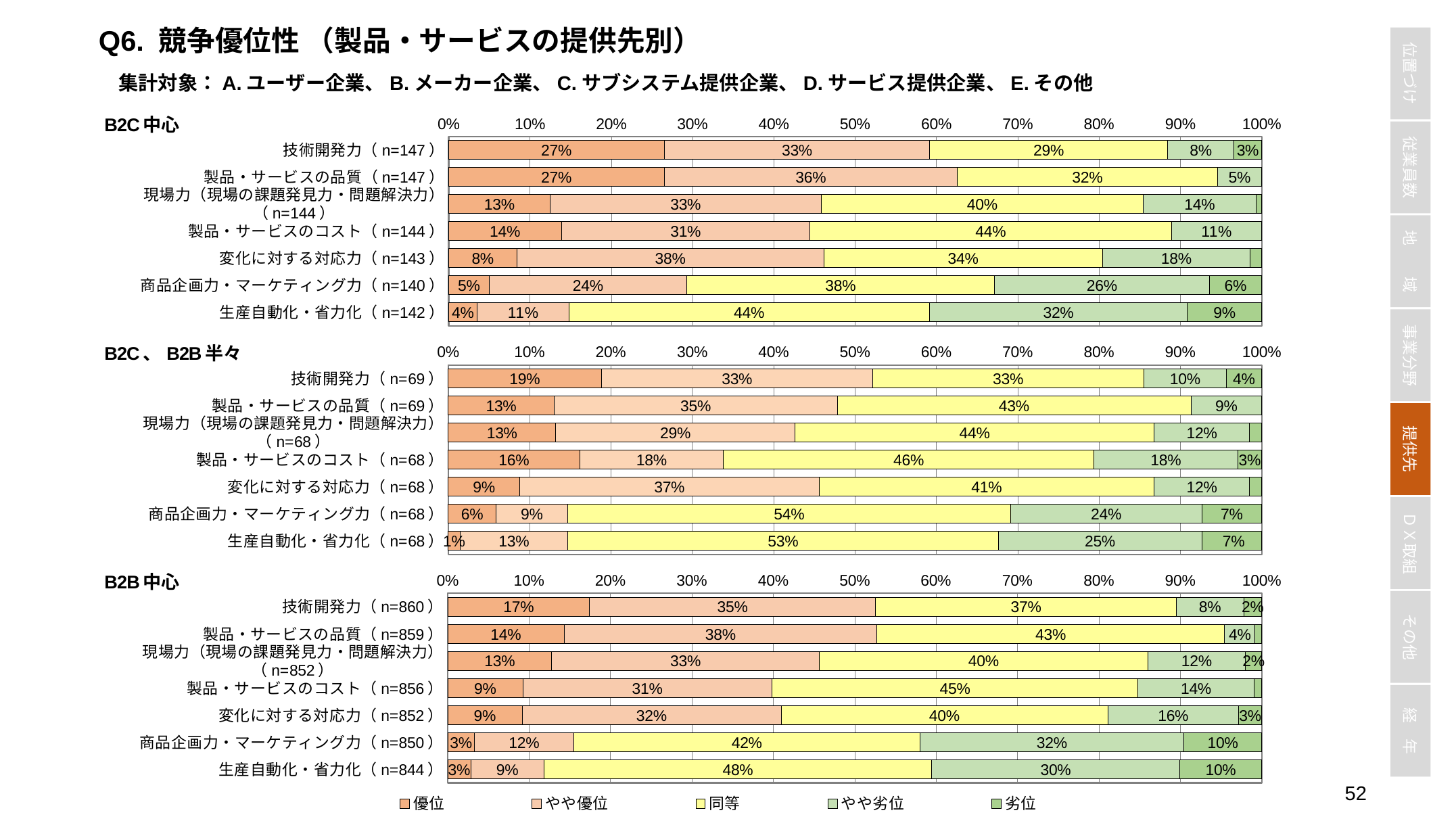

Q6. 競争優位性 （製品・サービスの提供先別）
集計対象：A.ユーザー企業、B.メーカー企業、C.サブシステム提供企業、D.サービス提供企業、E.その他

### Chart

| Category | 優位 | やや優位 | 同等 | やや劣位 | 劣位 |
|---|---|---|---|---|---|
| 技術開発力（n=147） | 0.2653061224489796 | 0.32653061224489793 | 0.2925170068027211 | 0.08163265306122448 | 0.034013605442176874 |
| 製品・サービスの品質（n=147） | 0.2653061224489796 | 0.36054421768707484 | 0.3197278911564626 | 0.05442176870748299 | 0.0 |
| 現場力（現場の課題発見力・問題解決力）（n=144） | 0.125 | 0.3333333333333333 | 0.3958333333333333 | 0.1388888888888889 | 0.006944444444444444 |
| 製品・サービスのコスト（n=144） | 0.1388888888888889 | 0.3055555555555556 | 0.4444444444444444 | 0.1111111111111111 | 0.0 |
| 変化に対する対応力（n=143） | 0.08391608391608392 | 0.3776223776223776 | 0.34265734265734266 | 0.18181818181818182 | 0.013986013986013986 |
| 商品企画力・マーケティング力（n=140） | 0.05 | 0.24285714285714285 | 0.37857142857142856 | 0.2642857142857143 | 0.06428571428571428 |
| 生産自動化・省力化（n=142） | 0.035211267605633804 | 0.11267605633802817 | 0.44366197183098594 | 0.31690140845070425 | 0.09154929577464789 |

### Chart

| Category | 優位 | やや優位 | 同等 | やや劣位 | 劣位 |
|---|---|---|---|---|---|
| 技術開発力（n=69） | 0.18840579710144928 | 0.3333333333333333 | 0.3333333333333333 | 0.10144927536231885 | 0.043478260869565216 |
| 製品・サービスの品質（n=69） | 0.13043478260869565 | 0.34782608695652173 | 0.43478260869565216 | 0.08695652173913043 | 0.0 |
| 現場力（現場の課題発見力・問題解決力）（n=68） | 0.1323529411764706 | 0.29411764705882354 | 0.4411764705882353 | 0.11764705882352941 | 0.014705882352941176 |
| 製品・サービスのコスト（n=68） | 0.16176470588235295 | 0.17647058823529413 | 0.45588235294117646 | 0.17647058823529413 | 0.029411764705882353 |
| 変化に対する対応力（n=68） | 0.08823529411764706 | 0.36764705882352944 | 0.4117647058823529 | 0.11764705882352941 | 0.014705882352941176 |
| 商品企画力・マーケティング力（n=68） | 0.058823529411764705 | 0.08823529411764706 | 0.5441176470588235 | 0.23529411764705882 | 0.07352941176470588 |
| 生産自動化・省力化（n=68） | 0.014705882352941176 | 0.1323529411764706 | 0.5294117647058824 | 0.25 | 0.07352941176470588 |

### Chart

| Category | 優位 | やや優位 | 同等 | やや劣位 | 劣位 |
|---|---|---|---|---|---|
| 技術開発力（n=860） | 0.1744186046511628 | 0.3511627906976744 | 0.3697674418604651 | 0.08255813953488372 | 0.022093023255813953 |
| 製品・サービスの品質（n=859） | 0.14318975552968569 | 0.3841676367869616 | 0.42724097788125726 | 0.037252619324796274 | 0.008149010477299184 |
| 現場力（現場の課題発見力・問題解決力）（n=852） | 0.12793427230046947 | 0.3286384976525822 | 0.40375586854460094 | 0.11971830985915492 | 0.01995305164319249 |
| 製品・サービスのコスト（n=856） | 0.09228971962616822 | 0.3060747663551402 | 0.4497663551401869 | 0.1425233644859813 | 0.009345794392523364 |
| 変化に対する対応力（n=852） | 0.09154929577464789 | 0.318075117370892 | 0.4014084507042254 | 0.1607981220657277 | 0.028169014084507043 |
| 商品企画力・マーケティング力（n=850） | 0.03294117647058824 | 0.1223529411764706 | 0.42470588235294116 | 0.3247058823529412 | 0.09529411764705882 |
| 生産自動化・省力化（n=844） | 0.02843601895734597 | 0.09004739336492891 | 0.476303317535545 | 0.30450236966824645 | 0.10071090047393365 |
52